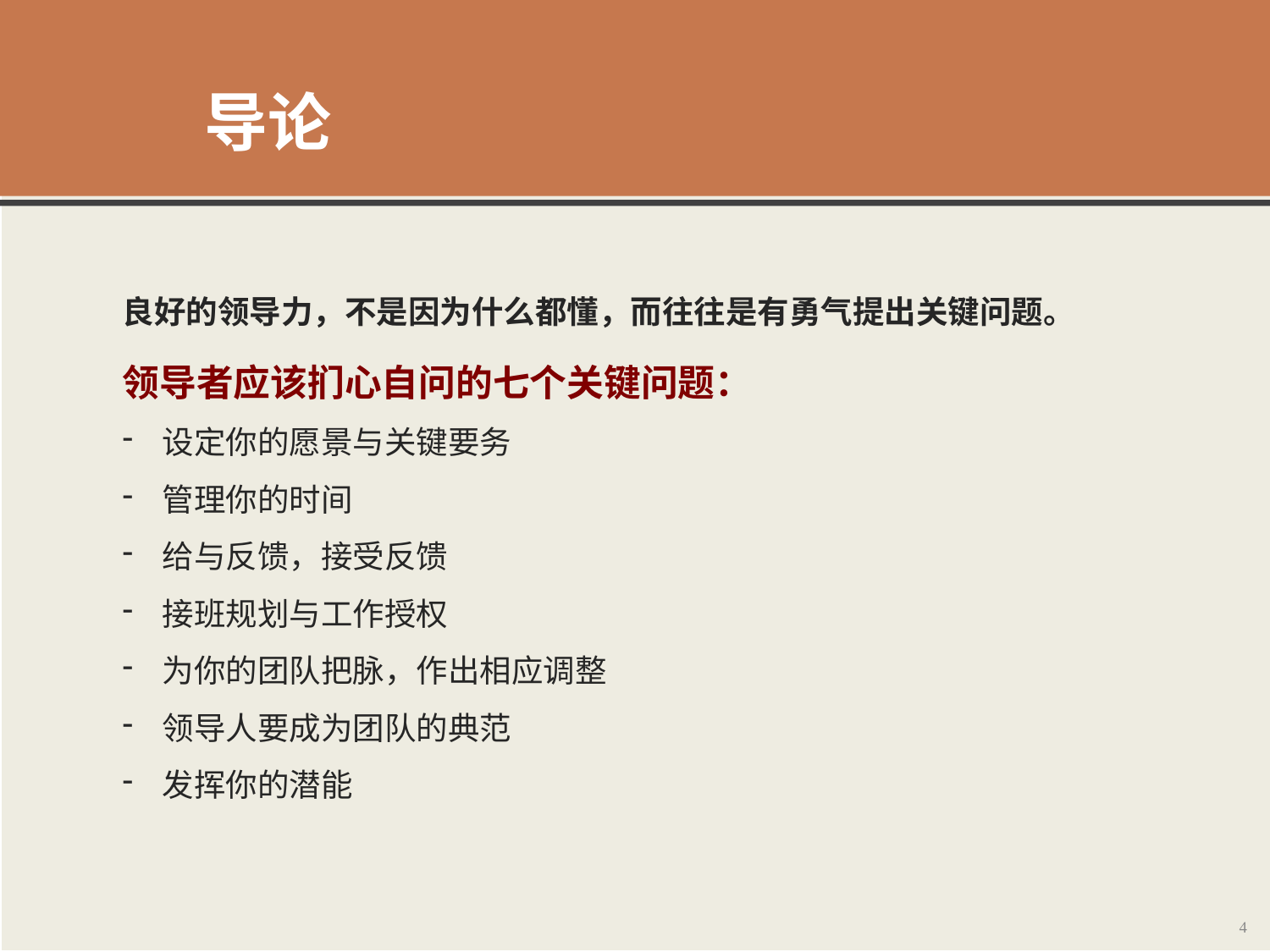

导论

良好的领导力，不是因为什么都懂，而往往是有勇气提出关键问题。
领导者应该扪心自问的七个关键问题：
设定你的愿景与关键要务
管理你的时间
给与反馈，接受反馈
接班规划与工作授权
为你的团队把脉，作出相应调整
领导人要成为团队的典范
发挥你的潜能

4